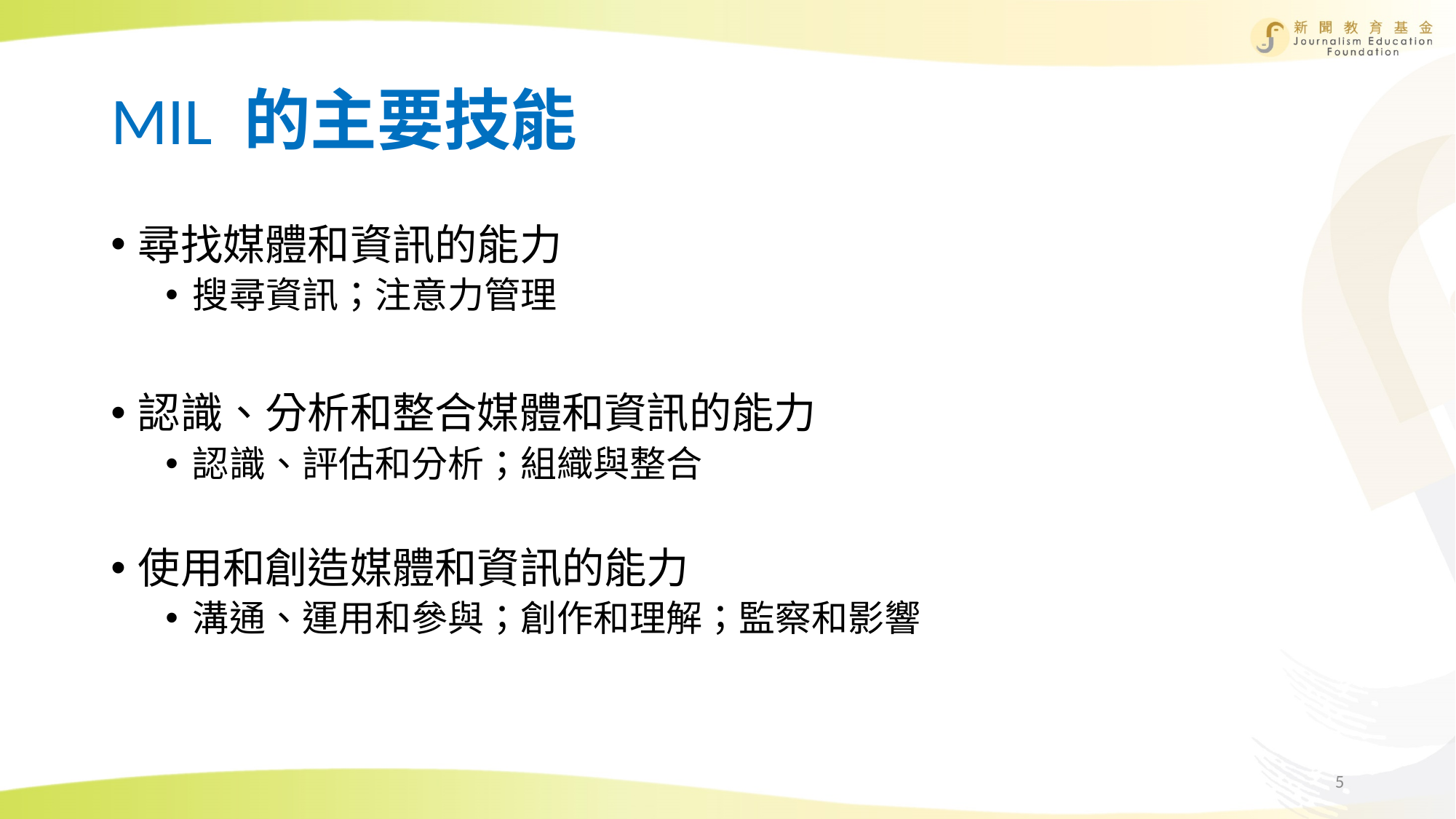

# MIL 的主要技能
尋找媒體和資訊的能力
搜尋資訊；注意力管理

認識、分析和整合媒體和資訊的能力
認識、評估和分析；組織與整合

使用和創造媒體和資訊的能力
溝通、運用和參與；創作和理解；監察和影響

5